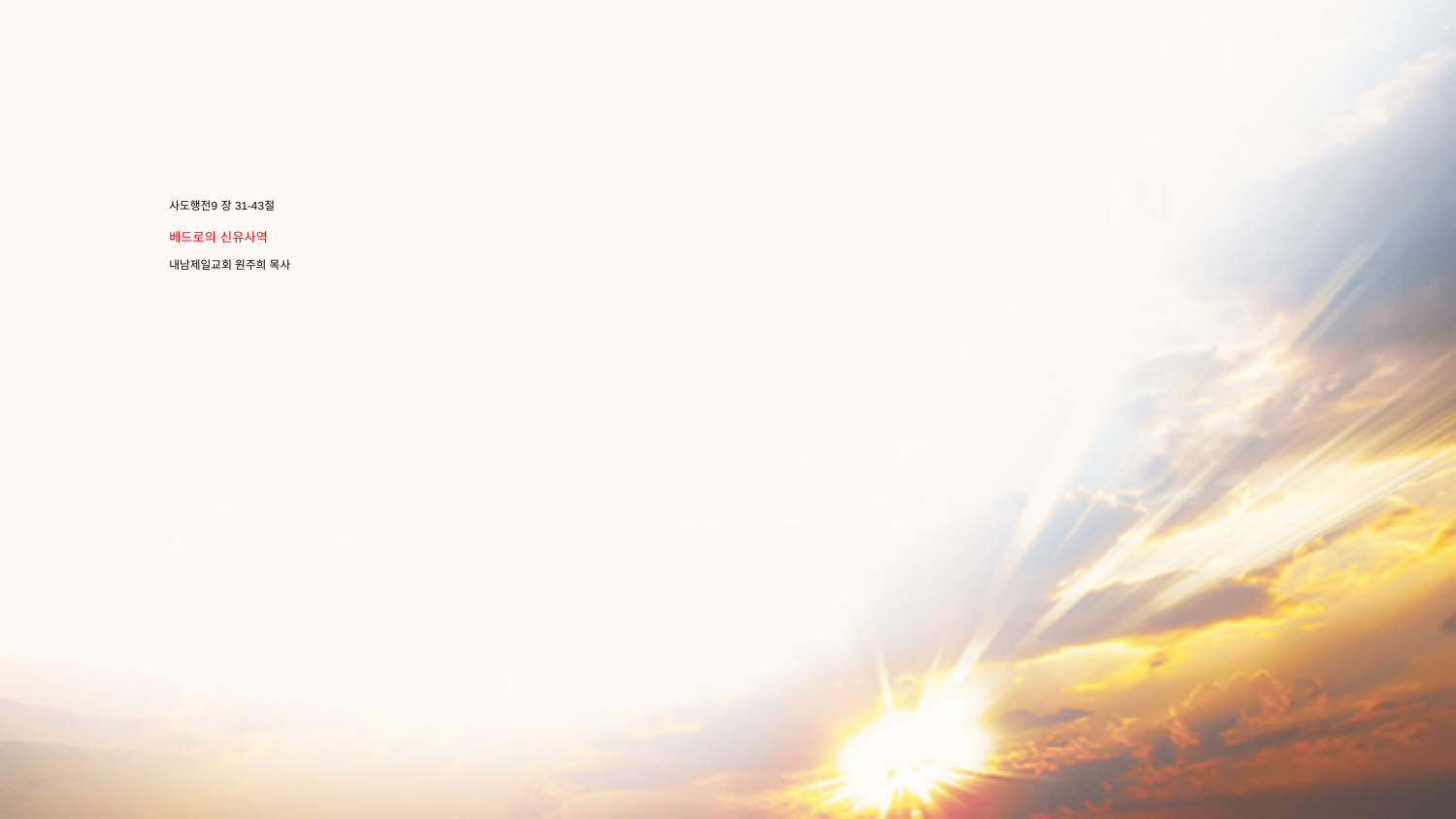

# 사도행전9 장 31-43절 베드로의 신유사역 내남제일교회 원주희 목사